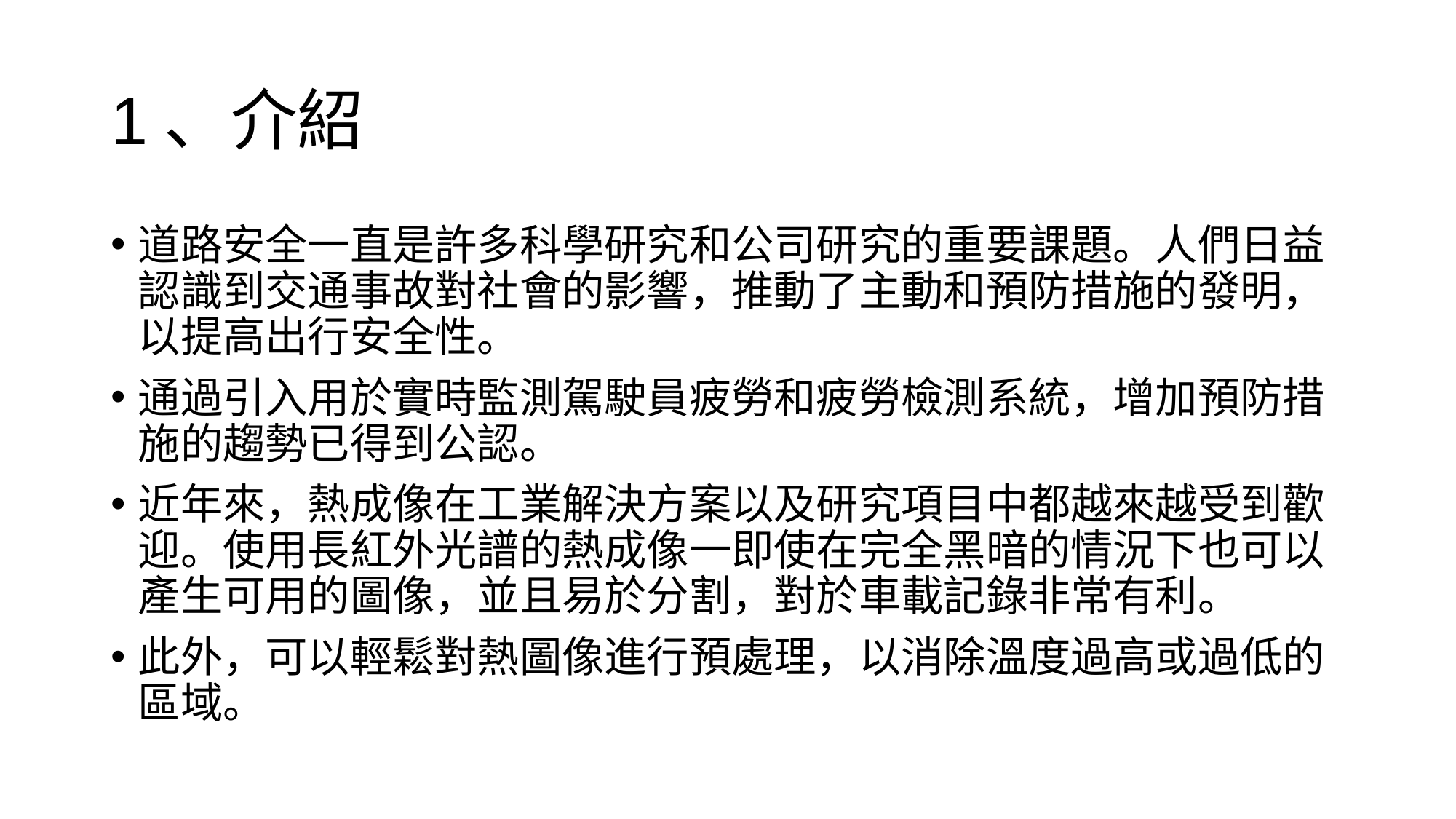

# 1、介紹
道路安全一直是許多科學研究和公司研究的重要課題。人們日益認識到交通事故對社會的影響，推動了主動和預防措施的發明，以提高出行安全性。
通過引入用於實時監測駕駛員疲勞和疲勞檢測系統，增加預防措施的趨勢已得到公認。
近年來，熱成像在工業解決方案以及研究項目中都越來越受到歡迎。使用長紅外光譜的熱成像一即使在完全黑暗的情況下也可以產生可用的圖像，並且易於分割，對於車載記錄非常有利。
此外，可以輕鬆對熱圖像進行預處理，以消除溫度過高或過低的區域。